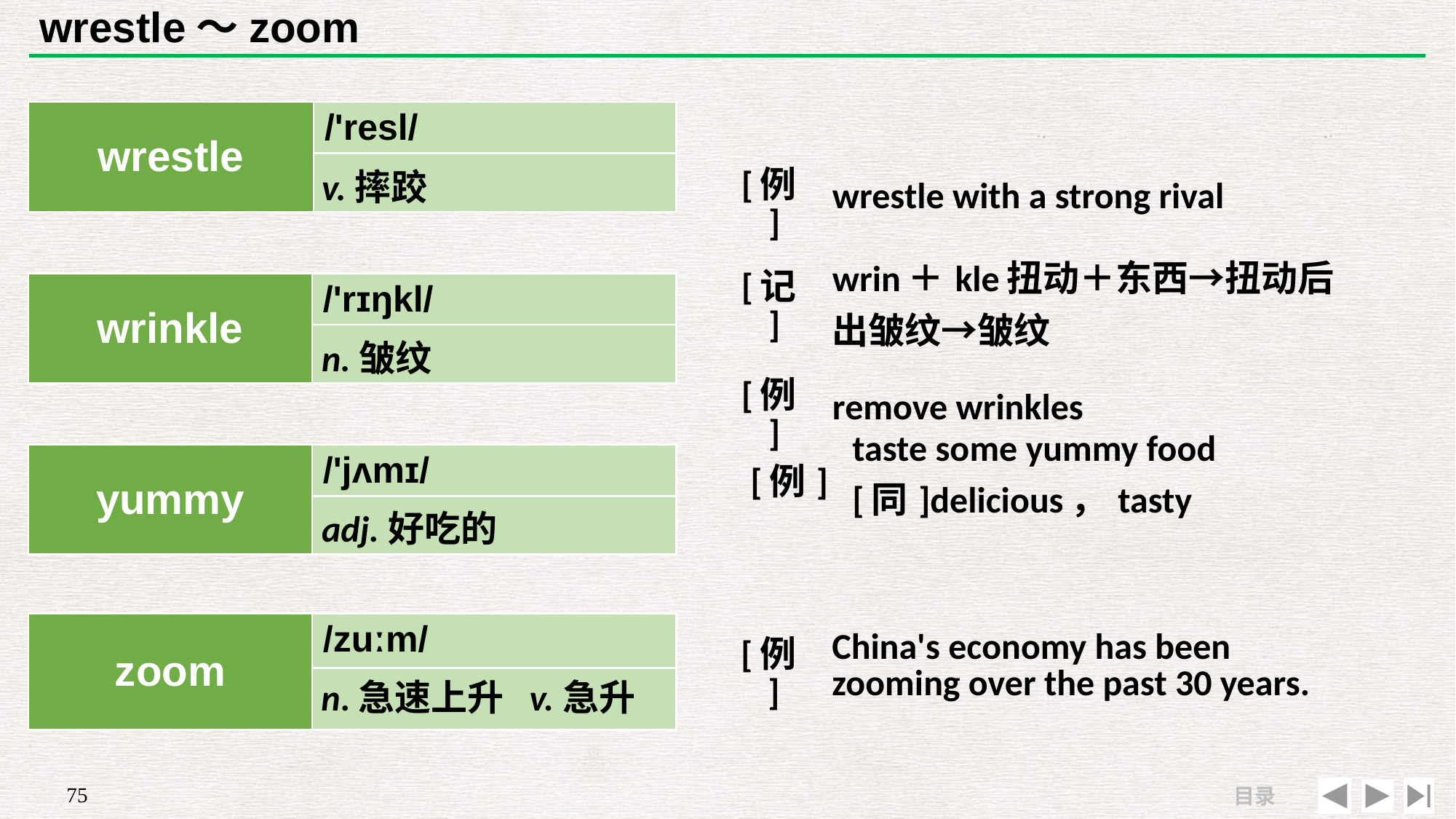

# wrestle～zoom

| wrestle | /'resl/ |
| --- | --- |
|  |  |
|  |  |
| --- | --- |
| [例] | wrestle with a strong rival |
v.摔跤
| [记] | wrin＋kle扭动＋东西→扭动后出皱纹→皱纹 |
| --- | --- |
| [例] | remove wrinkles |
| wrinkle | /'rɪŋkl/ |
| --- | --- |
|  |  |
n.皱纹
|  |  |
| --- | --- |
| [例] | taste some yummy food [同]delicious，tasty |
| yummy | /'jʌmɪ/ |
| --- | --- |
|  |  |
adj.好吃的
|  |  |
| --- | --- |
| [例] | China's economy has been zooming over the past 30 years. |
| zoom | /zuːm/ |
| --- | --- |
|  |  |
n.急速上升  v.急升